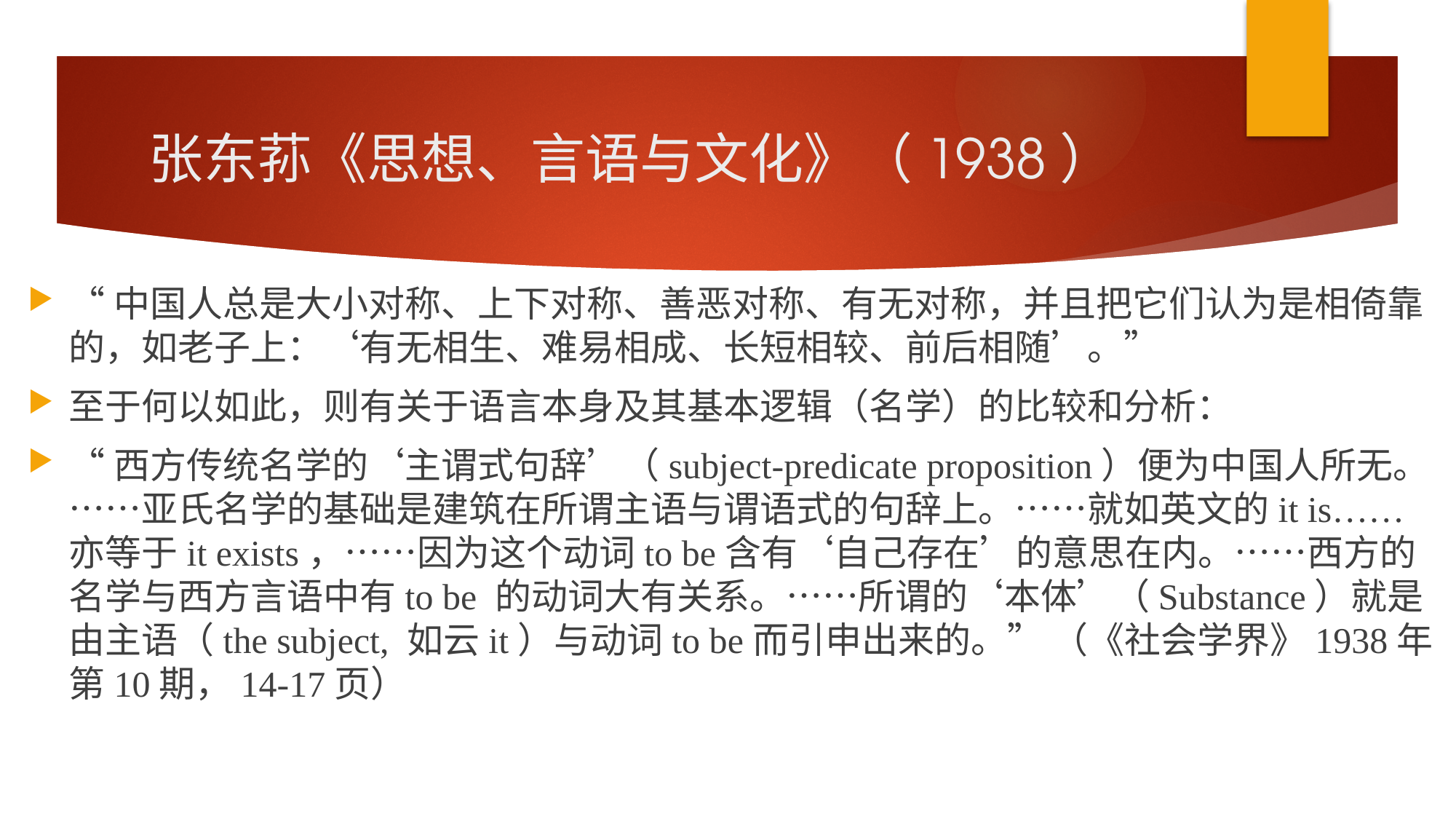

# 张东荪《思想、言语与文化》（1938）
“中国人总是大小对称、上下对称、善恶对称、有无对称，并且把它们认为是相倚靠的，如老子上：‘有无相生、难易相成、长短相较、前后相随’。”
至于何以如此，则有关于语言本身及其基本逻辑（名学）的比较和分析：
“西方传统名学的‘主谓式句辞’（subject-predicate proposition）便为中国人所无。……亚氏名学的基础是建筑在所谓主语与谓语式的句辞上。……就如英文的it is……亦等于it exists，……因为这个动词to be含有‘自己存在’的意思在内。……西方的名学与西方言语中有to be 的动词大有关系。……所谓的‘本体’（Substance）就是由主语（the subject, 如云it）与动词to be而引申出来的。” （《社会学界》1938年第10期，14-17页）